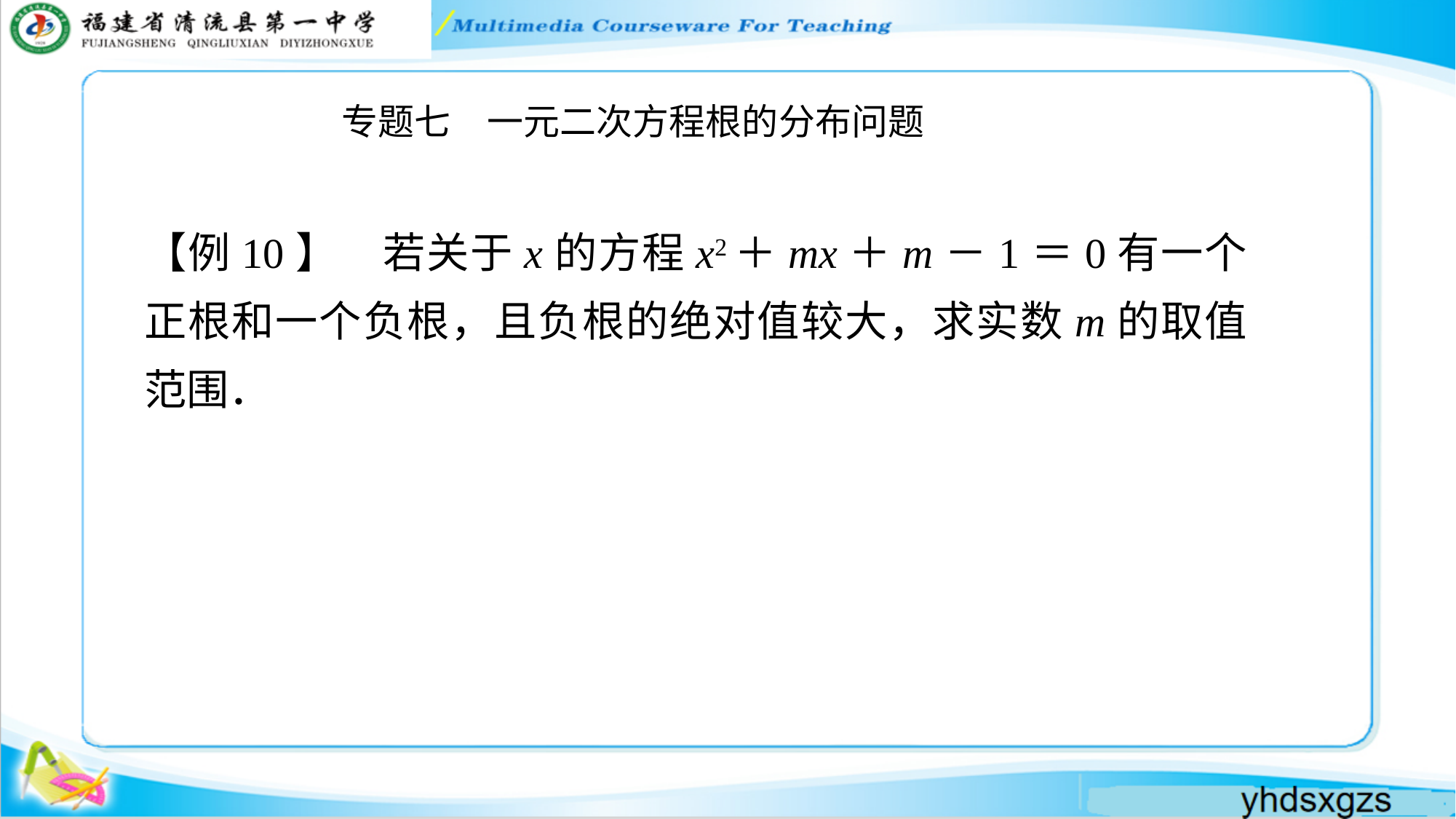

专题七　一元二次方程根的分布问题
【例10】　若关于x的方程x2＋mx＋m－1＝0有一个正根和一个负根，且负根的绝对值较大，求实数m的取值范围．